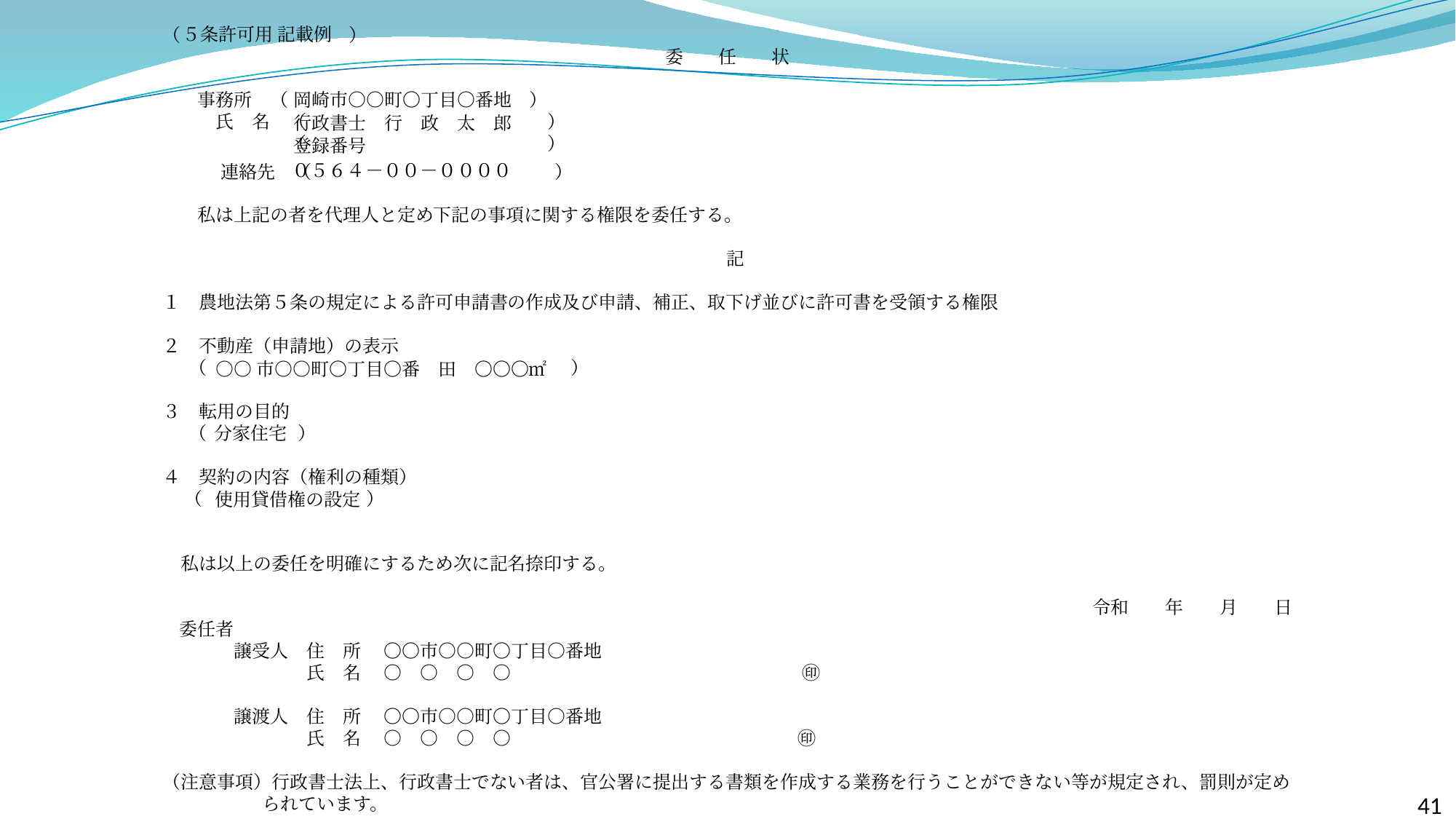

５条許可用 記載例
（　　　　　　　　　 ）
委任状

　事務所　（ 　　　　　　　　　　　　　）
　　氏　名　（ 　　　　　　　　　　　　　）
　　　　　　（　　　　　　　　 　　　　　）
    　連絡先    （ 　　　　　　　　　　　　    ）

　私は上記の者を代理人と定め下記の事項に関する権限を委任する。

記

１　農地法第５条の規定による許可申請書の作成及び申請、補正、取下げ並びに許可書を受領する権限

２　不動産（申請地）の表示
 　（　　　　　　　　　　　　　　　　　　　　）

３　転用の目的
 　（　　　　　）

４　契約の内容（権利の種類）
　 （　　　　　　　　　）

　私は以上の委任を明確にするため次に記名捺印する。

令和　　年　　月　　日
委任者
　　　譲受人　住　所　 〇〇市○○町〇丁目○番地
　　　　　　　氏　名　 ○　○　○　○　　　　　　　　　　　　　　　　㊞

　　　譲渡人　住　所　 〇〇市○○町〇丁目○番地
　　　　　　　氏　名　 ○　○　○　○   　　　　　　　　　　　　　　　㊞

（注意事項）行政書士法上、行政書士でない者は、官公署に提出する書類を作成する業務を行うことができない等が規定され、罰則が定められています。
岡崎市○○町〇丁目○番地
行政書士　行　政　太　郎
登録番号
０５６４－００－００００

○○市○○町〇丁目〇番　田　〇〇〇㎡
分家住宅
使用貸借権の設定
41